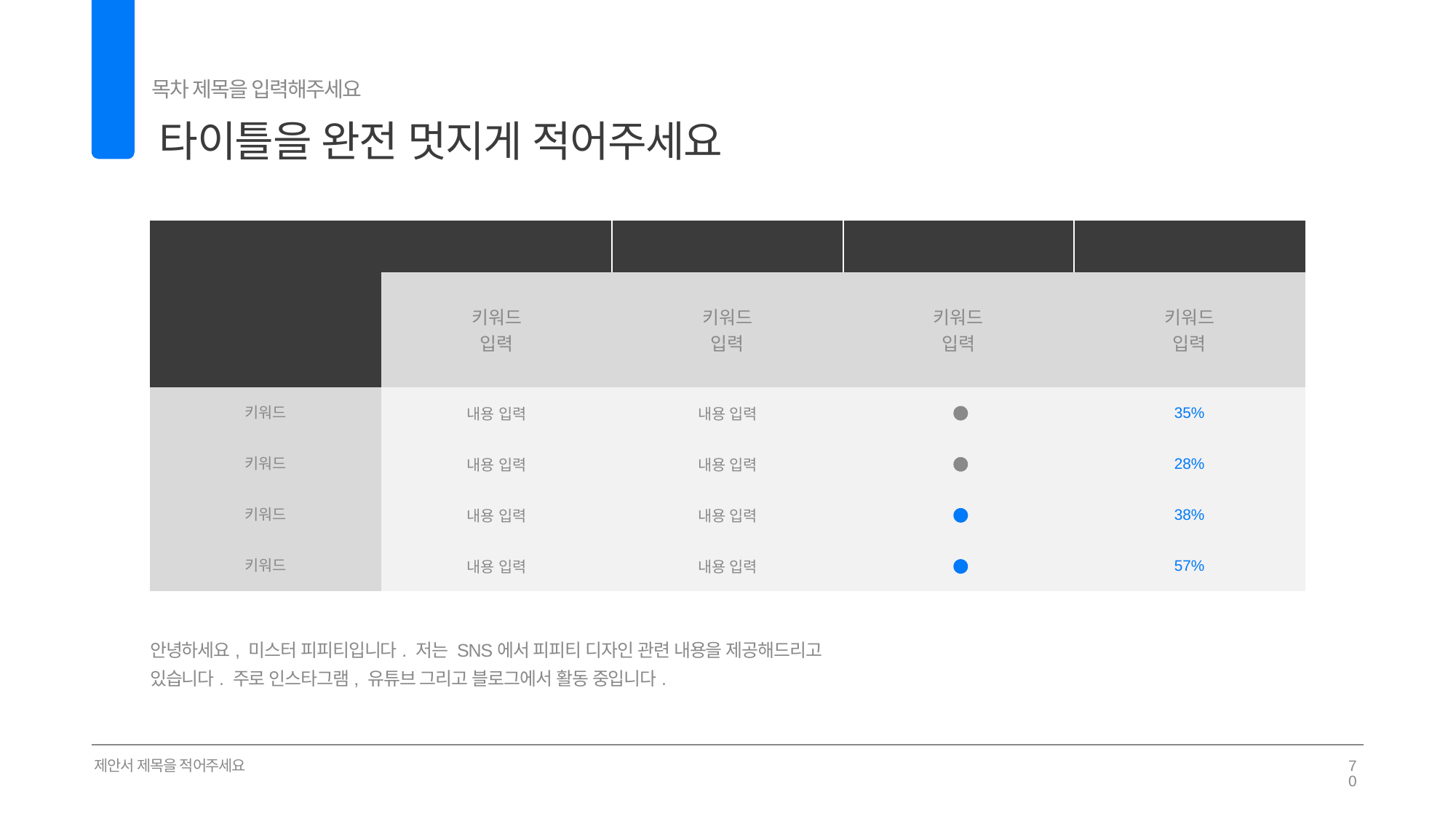

목차 제목을 입력해주세요
타이틀을 완전 멋지게 적어주세요
02
| 키워드 입력하세요 | 키워드 | 키워드 | 키워드 | 키워드 |
| --- | --- | --- | --- | --- |
|  | 키워드 입력 | 키워드 입력 | 키워드 입력 | 키워드 입력 |
| 키워드 | 내용 입력 | 내용 입력 |  | 35% |
| 키워드 | 내용 입력 | 내용 입력 |  | 28% |
| 키워드 | 내용 입력 | 내용 입력 |  | 38% |
| 키워드 | 내용 입력 | 내용 입력 |  | 57% |

안녕하세요, 미스터 피피티입니다. 저는 SNS에서 피피티 디자인 관련 내용을 제공해드리고 있습니다. 주로 인스타그램, 유튜브 그리고 블로그에서 활동 중입니다.
제안서 제목을 적어주세요
70